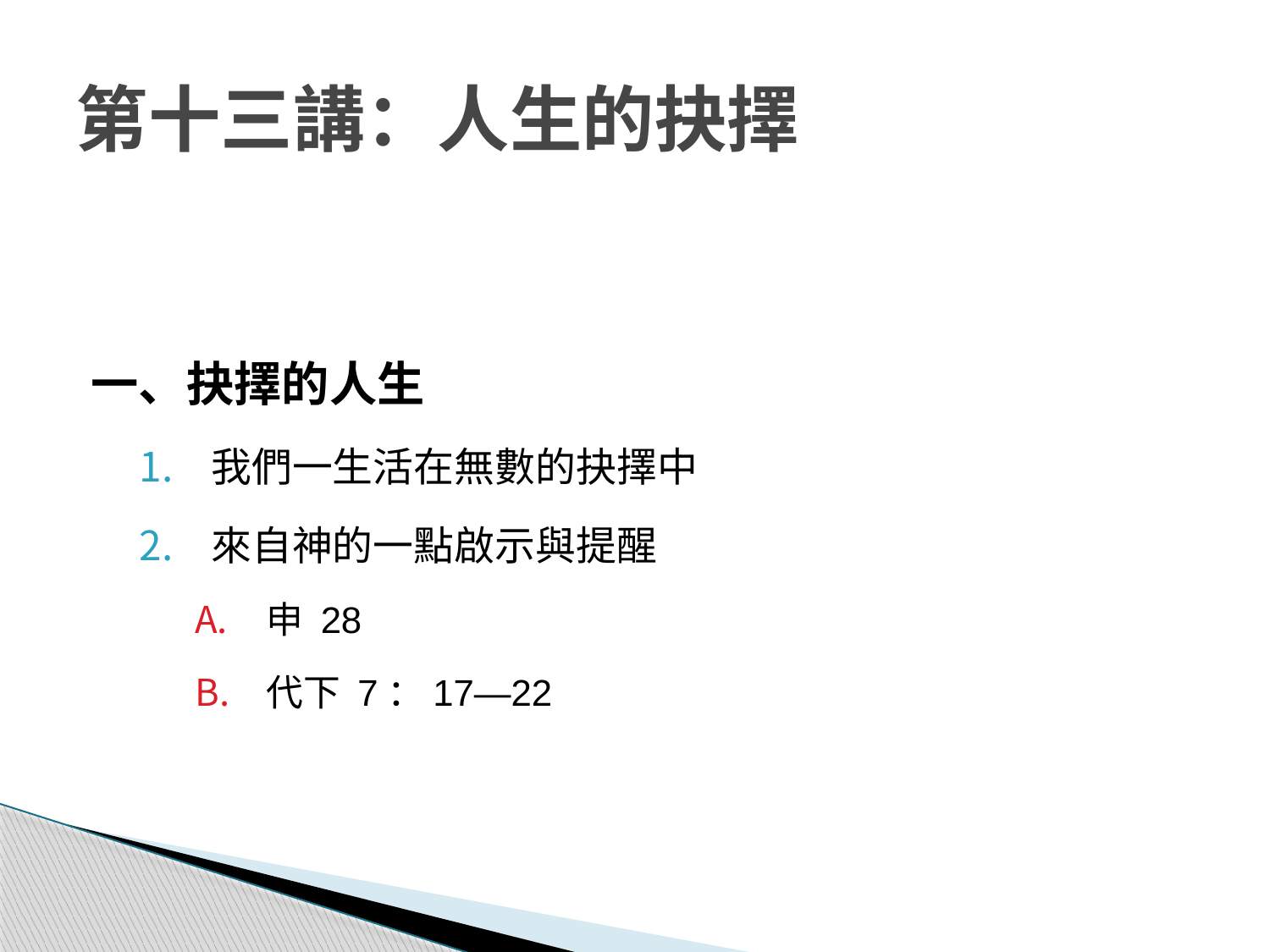

# 第十三講：人生的抉擇
一、抉擇的人生
我們一生活在無數的抉擇中
來自神的一點啟示與提醒
申 28
代下 7：17—22